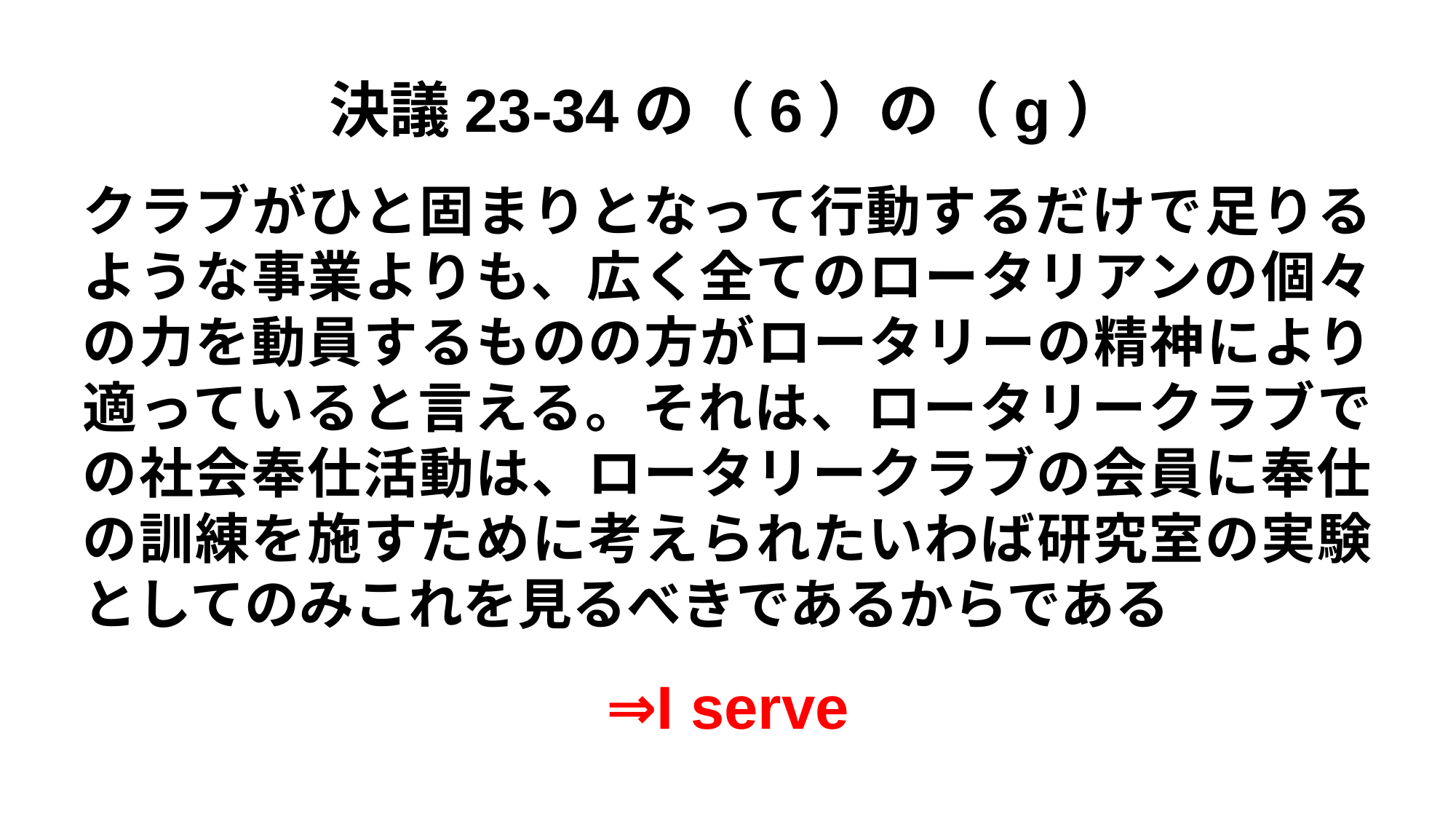

決議23-34の（6）の（g）

クラブがひと固まりとなって行動するだけで足りるような事業よりも、広く全てのロータリアンの個々の力を動員するものの方がロータリーの精神により適っていると言える。それは、ロータリークラブでの社会奉仕活動は、ロータリークラブの会員に奉仕の訓練を施すために考えられたいわば研究室の実験としてのみこれを見るべきであるからである

⇒I serve